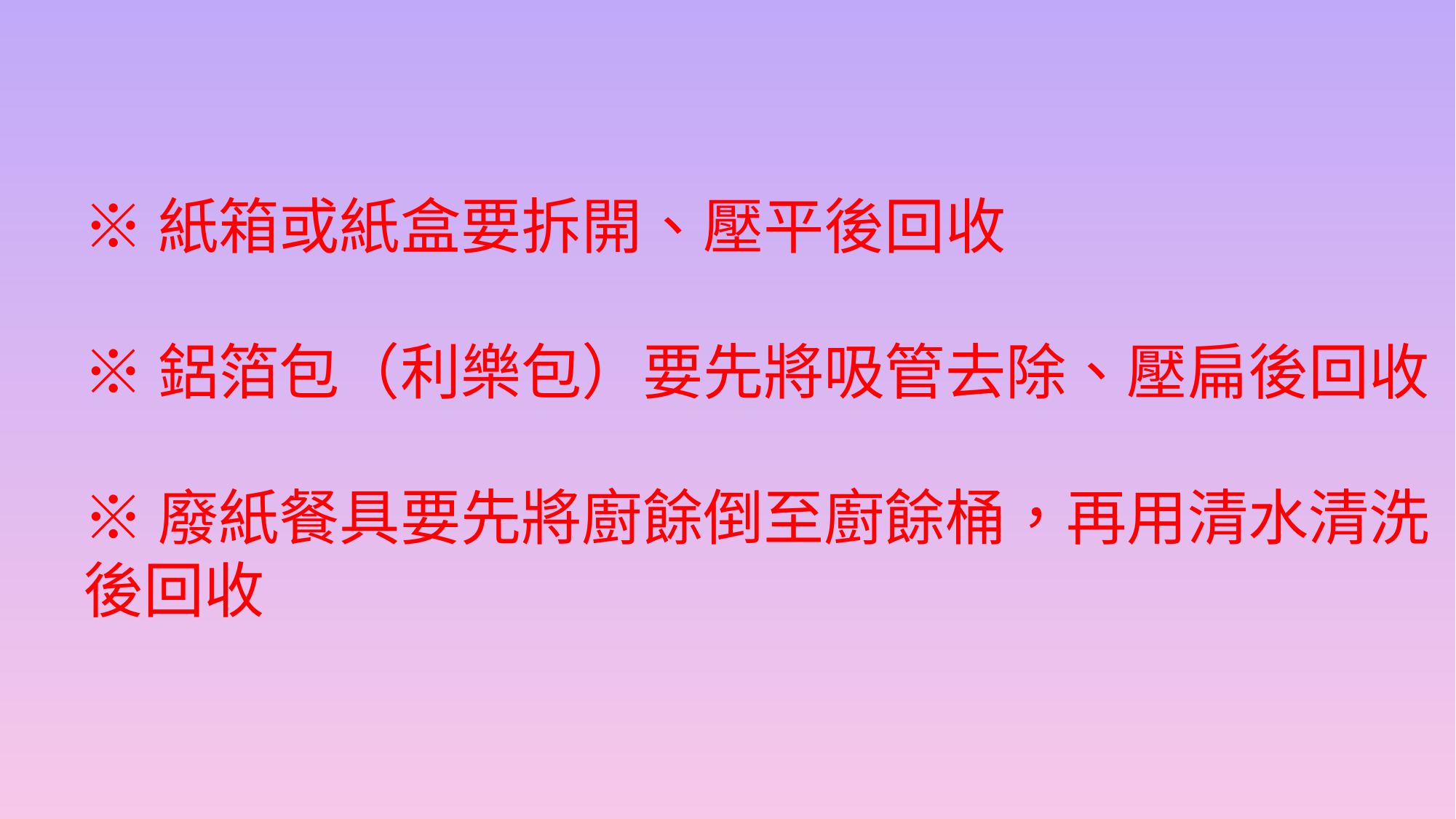

※紙箱或紙盒要拆開、壓平後回收

※鋁箔包（利樂包）要先將吸管去除、壓扁後回收

※廢紙餐具要先將廚餘倒至廚餘桶，再用清水清洗後回收